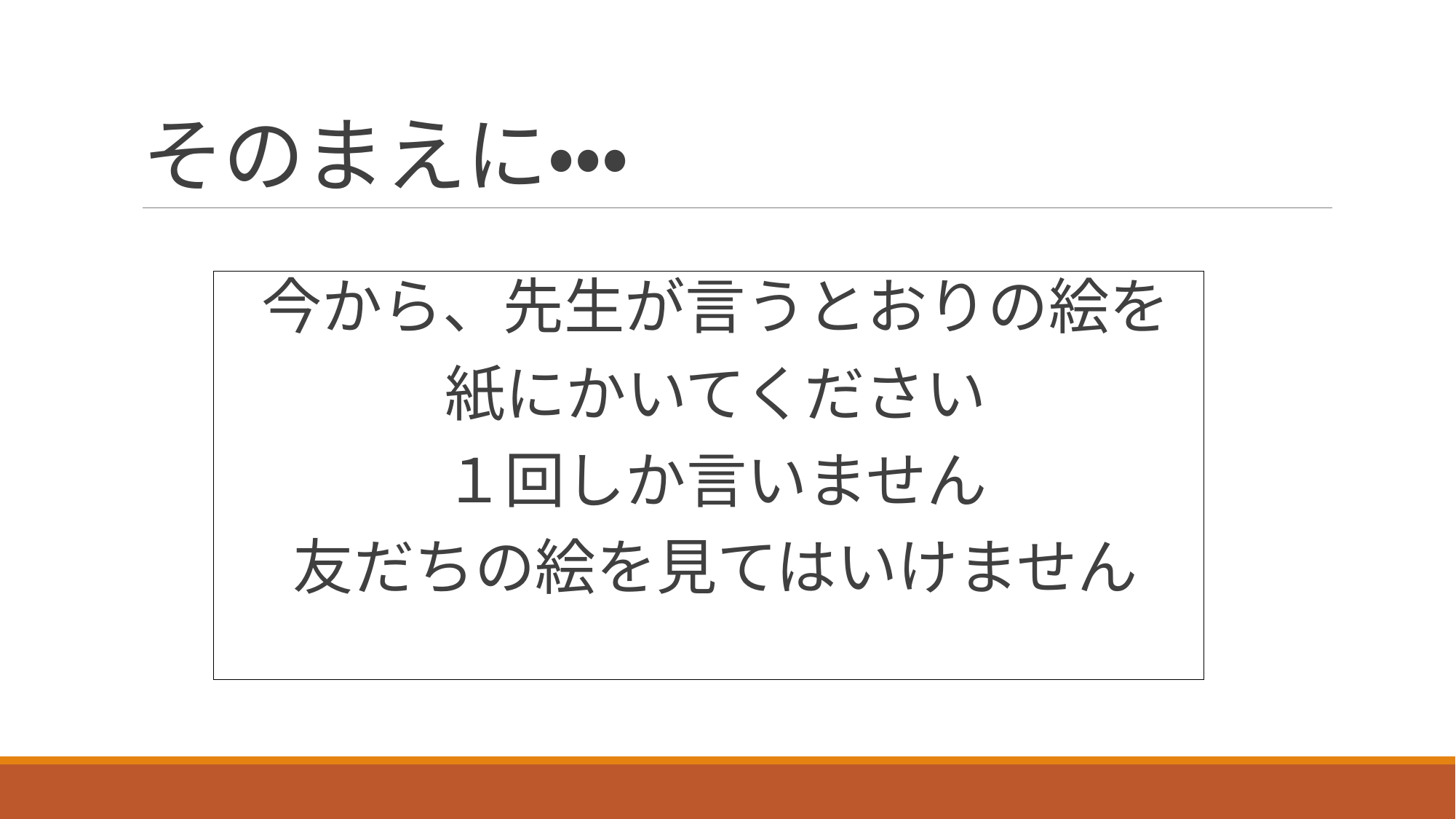

# そのまえに・・・
今から、先生が言うとおりの絵を
紙にかいてください
１回しか言いません
友だちの絵を見てはいけません